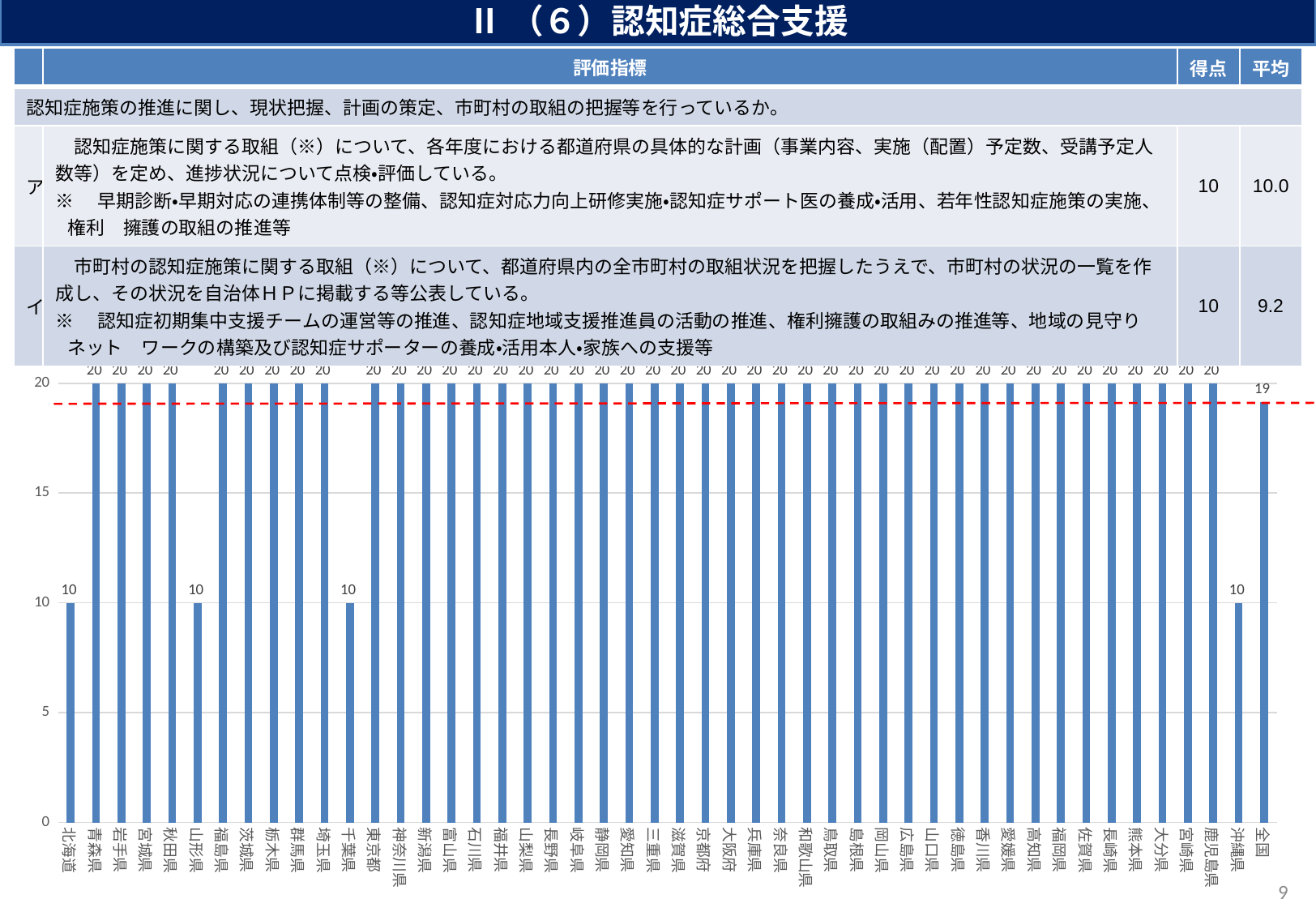

Ⅱ（６）認知症総合支援
|  | 評価指標 | 得点 | 平均 |
| --- | --- | --- | --- |
| 認知症施策の推進に関し、現状把握、計画の策定、市町村の取組の把握等を行っているか。 |  |  |  |
| ア | 認知症施策に関する取組（※）について、各年度における都道府県の具体的な計画（事業内容、実施（配置）予定数、受講予定人数等）を定め、進捗状況について点検・評価している。 ※　早期診断・早期対応の連携体制等の整備、認知症対応力向上研修実施・認知症サポート医の養成・活用、若年性認知症施策の実施、権利　擁護の取組の推進等 | 10 | 10.0 |
| イ | 市町村の認知症施策に関する取組（※）について、都道府県内の全市町村の取組状況を把握したうえで、市町村の状況の一覧を作成し、その状況を自治体ＨＰに掲載する等公表している。 ※　認知症初期集中支援チームの運営等の推進、認知症地域支援推進員の活動の推進、権利擁護の取組みの推進等、地域の見守りネット　ワークの構築及び認知症サポーターの養成・活用本人・家族への支援等 | 10 | 9.2 |

### Chart: （６）認知症総合支援（満点20点　平均点19点　得点率95.7%）

| Category | Ⅱ自立支援・重度化防止等、保険給付の適正化事業(6)認知症 |
|---|---|
| 北海道 | 10.0 |
| 青森県 | 20.0 |
| 岩手県 | 20.0 |
| 宮城県 | 20.0 |
| 秋田県 | 20.0 |
| 山形県 | 10.0 |
| 福島県 | 20.0 |
| 茨城県 | 20.0 |
| 栃木県 | 20.0 |
| 群馬県 | 20.0 |
| 埼玉県 | 20.0 |
| 千葉県 | 10.0 |
| 東京都 | 20.0 |
| 神奈川県 | 20.0 |
| 新潟県 | 20.0 |
| 富山県 | 20.0 |
| 石川県 | 20.0 |
| 福井県 | 20.0 |
| 山梨県 | 20.0 |
| 長野県 | 20.0 |
| 岐阜県 | 20.0 |
| 静岡県 | 20.0 |
| 愛知県 | 20.0 |
| 三重県 | 20.0 |
| 滋賀県 | 20.0 |
| 京都府 | 20.0 |
| 大阪府 | 20.0 |
| 兵庫県 | 20.0 |
| 奈良県 | 20.0 |
| 和歌山県 | 20.0 |
| 鳥取県 | 20.0 |
| 島根県 | 20.0 |
| 岡山県 | 20.0 |
| 広島県 | 20.0 |
| 山口県 | 20.0 |
| 徳島県 | 20.0 |
| 香川県 | 20.0 |
| 愛媛県 | 20.0 |
| 高知県 | 20.0 |
| 福岡県 | 20.0 |
| 佐賀県 | 20.0 |
| 長崎県 | 20.0 |
| 熊本県 | 20.0 |
| 大分県 | 20.0 |
| 宮崎県 | 20.0 |
| 鹿児島県 | 20.0 |
| 沖縄県 | 10.0 |
| 全国 | 19.148936170212767 |
9